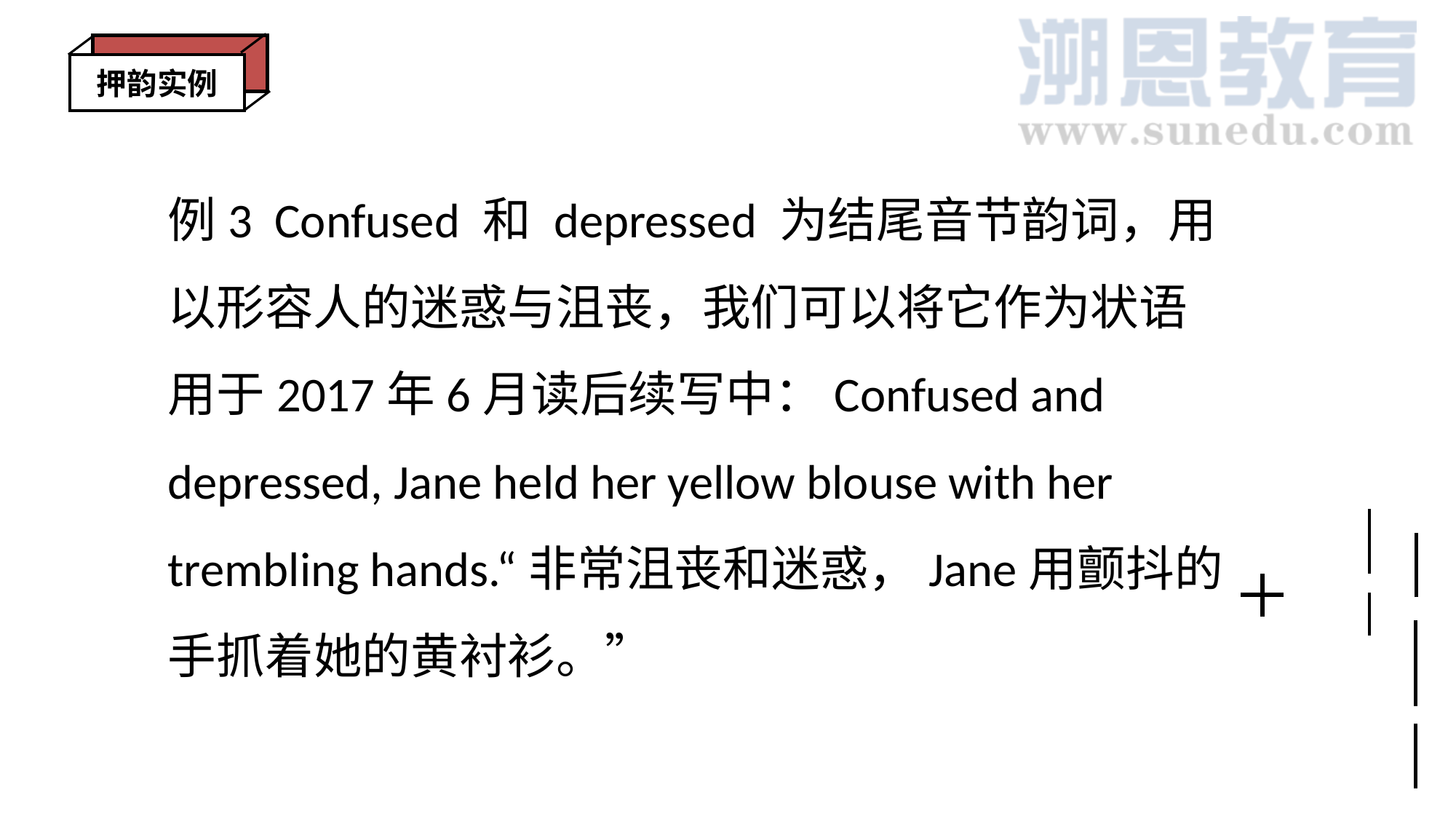

押韵实例
例3  Confused 和 depressed 为结尾音节韵词，用以形容人的迷惑与沮丧，我们可以将它作为状语用于2017年6月读后续写中：Confused and depressed, Jane held her yellow blouse with her trembling hands.“非常沮丧和迷惑，Jane用颤抖的手抓着她的黄衬衫。”